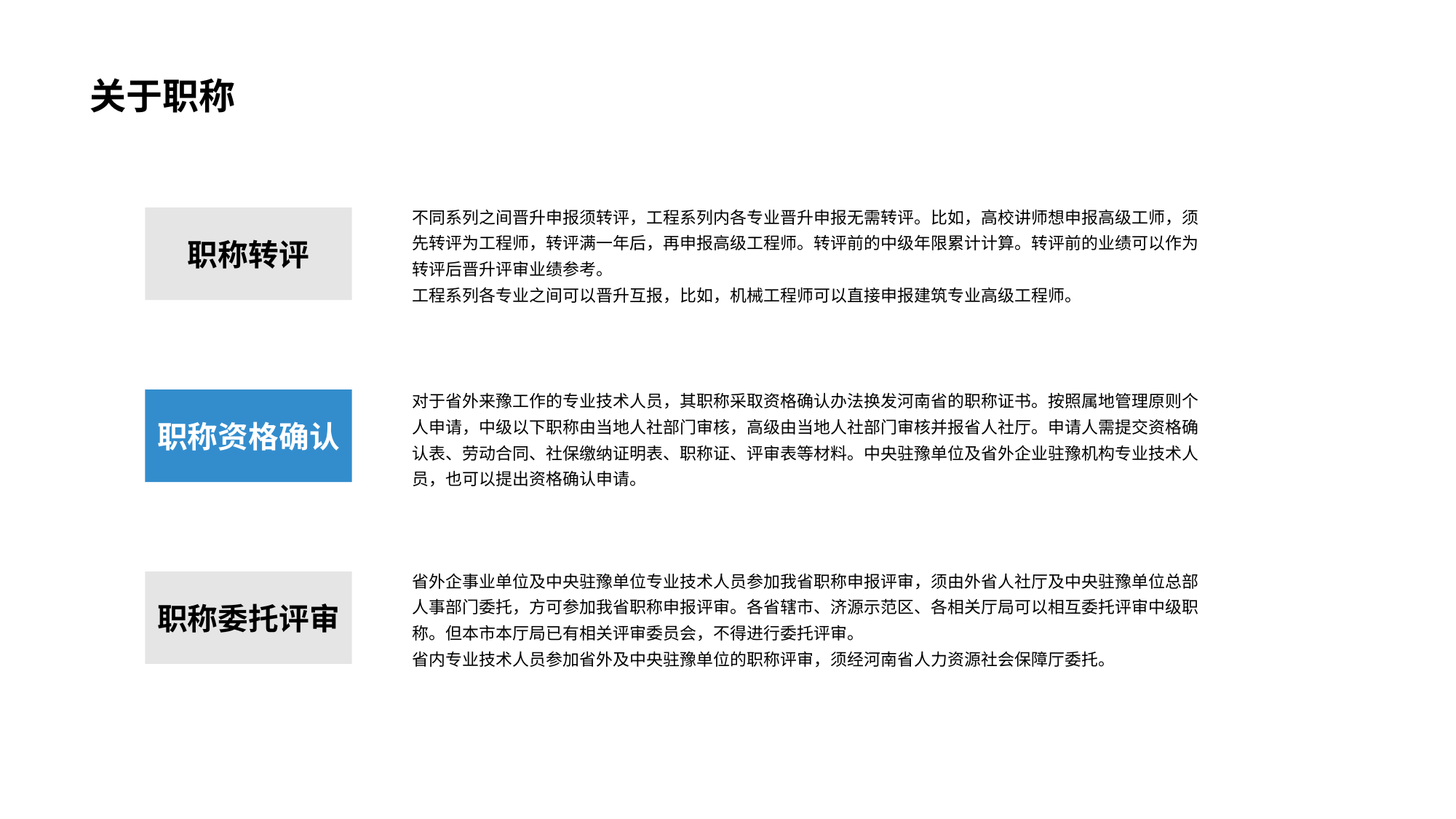

# 关于职称
不同系列之间晋升申报须转评，工程系列内各专业晋升申报无需转评。比如，高校讲师想申报高级工师，须先转评为工程师，转评满一年后，再申报高级工程师。转评前的中级年限累计计算。转评前的业绩可以作为转评后晋升评审业绩参考。
工程系列各专业之间可以晋升互报，比如，机械工程师可以直接申报建筑专业高级工程师。
职称转评

对于省外来豫工作的专业技术人员，其职称采取资格确认办法换发河南省的职称证书。按照属地管理原则个人申请，中级以下职称由当地人社部门审核，高级由当地人社部门审核并报省人社厅。申请人需提交资格确认表、劳动合同、社保缴纳证明表、职称证、评审表等材料。中央驻豫单位及省外企业驻豫机构专业技术人员，也可以提出资格确认申请。
职称资格确认

省外企事业单位及中央驻豫单位专业技术人员参加我省职称申报评审，须由外省人社厅及中央驻豫单位总部人事部门委托，方可参加我省职称申报评审。各省辖市、济源示范区、各相关厅局可以相互委托评审中级职称。但本市本厅局已有相关评审委员会，不得进行委托评审。
省内专业技术人员参加省外及中央驻豫单位的职称评审，须经河南省人力资源社会保障厅委托。
职称委托评审